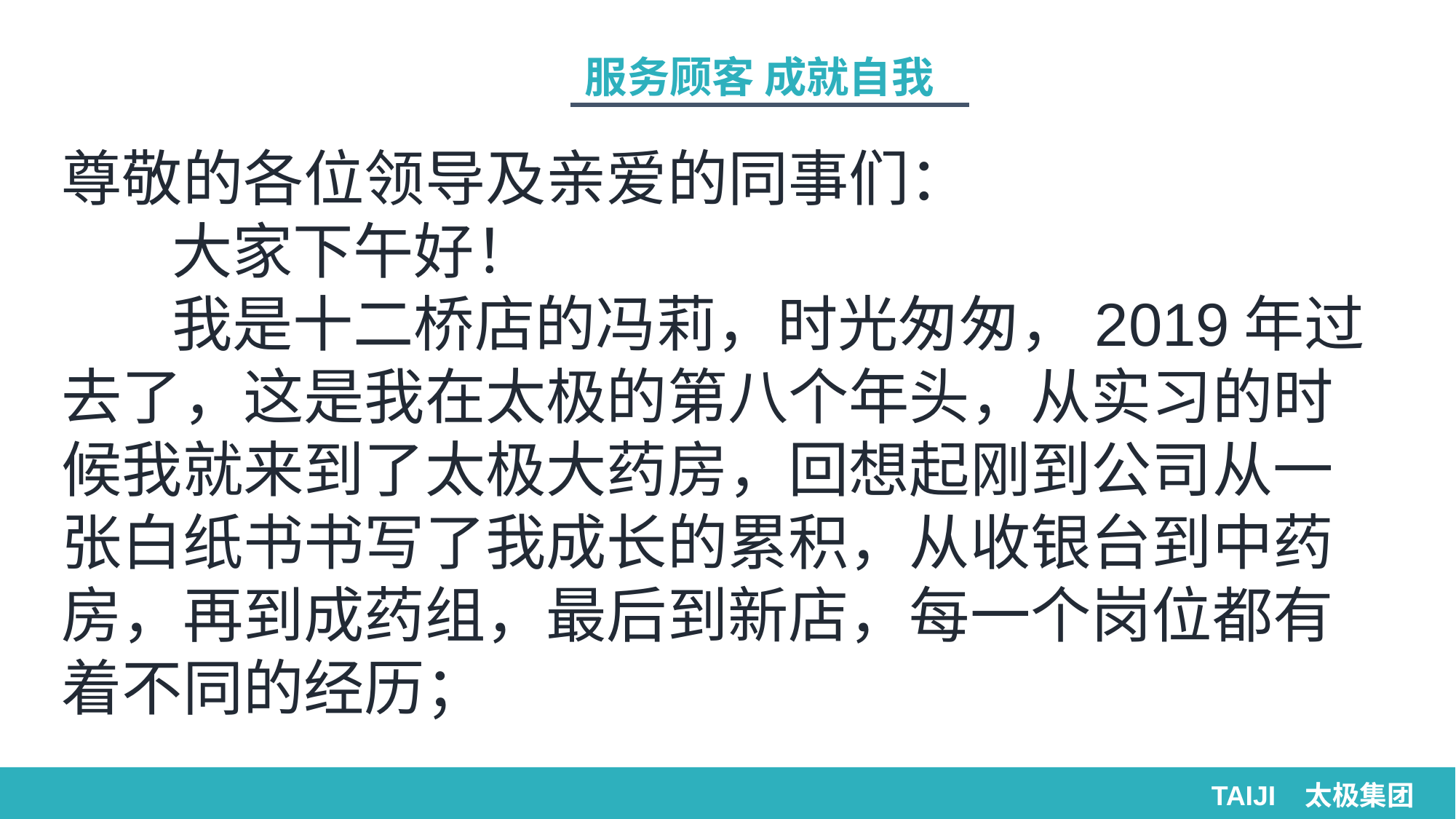

服务顾客 成就自我
尊敬的各位领导及亲爱的同事们：
       大家下午好！
       我是十二桥店的冯莉，时光匆匆，2019年过去了，这是我在太极的第八个年头，从实习的时候我就来到了太极大药房，回想起刚到公司从一张白纸书书写了我成长的累积，从收银台到中药房，再到成药组，最后到新店，每一个岗位都有着不同的经历；

TAIJI   太极集团